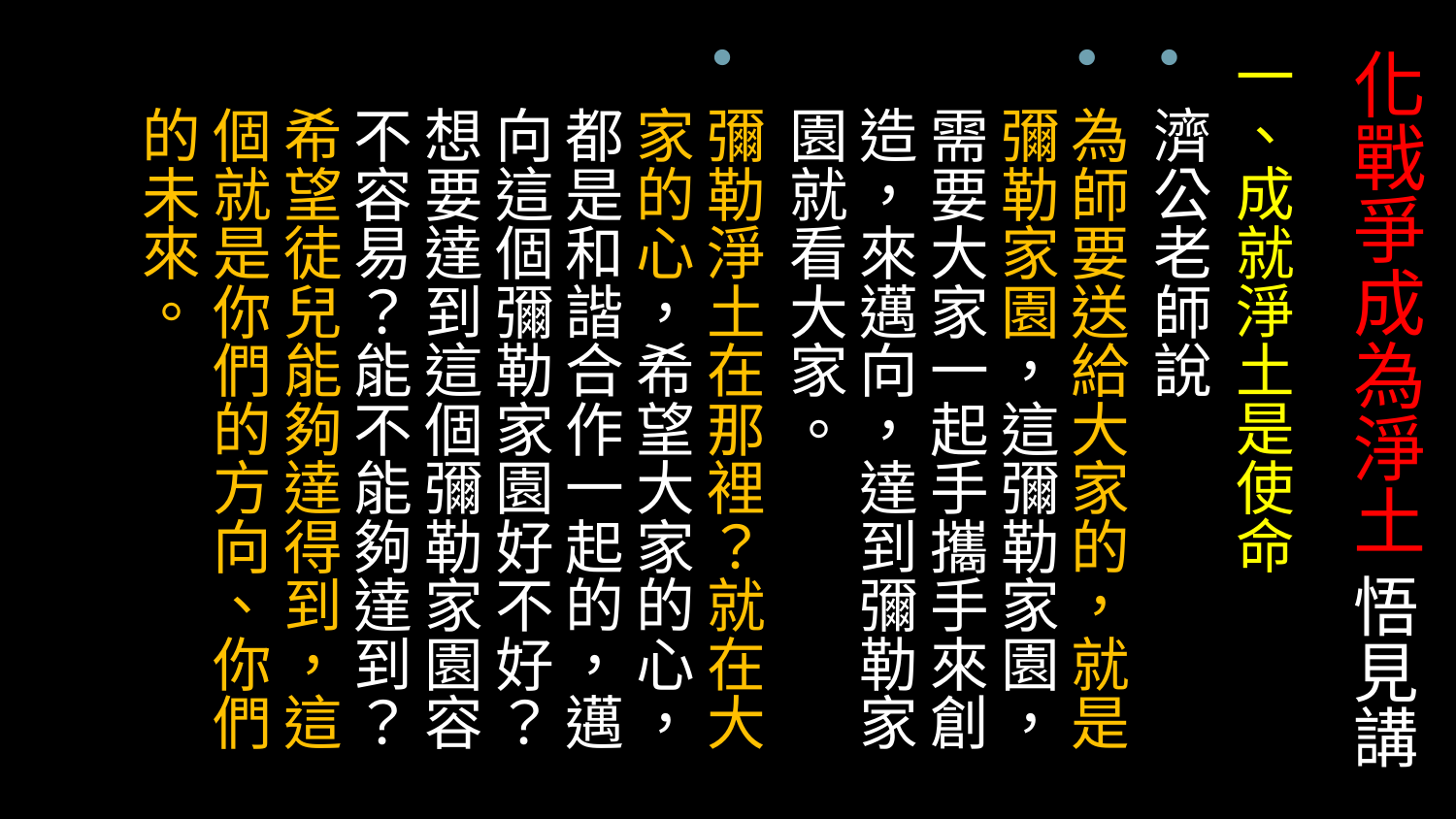

# 化戰爭成為淨土 悟見講
一、成就淨土是使命
濟公老師說
為師要送給大家的，就是彌勒家園，這彌勒家園，需要大家一起手攜手來創造，來邁向，達到彌勒家園就看大家。
彌勒淨土在那裡？就在大家的心，希望大家的心，都是和諧合作一起的，邁向這個彌勒家園好不好？想要達到這個彌勒家園容不容易？能不能夠達到？希望徒兒能夠達得到，這個就是你們的方向、你們的未來。